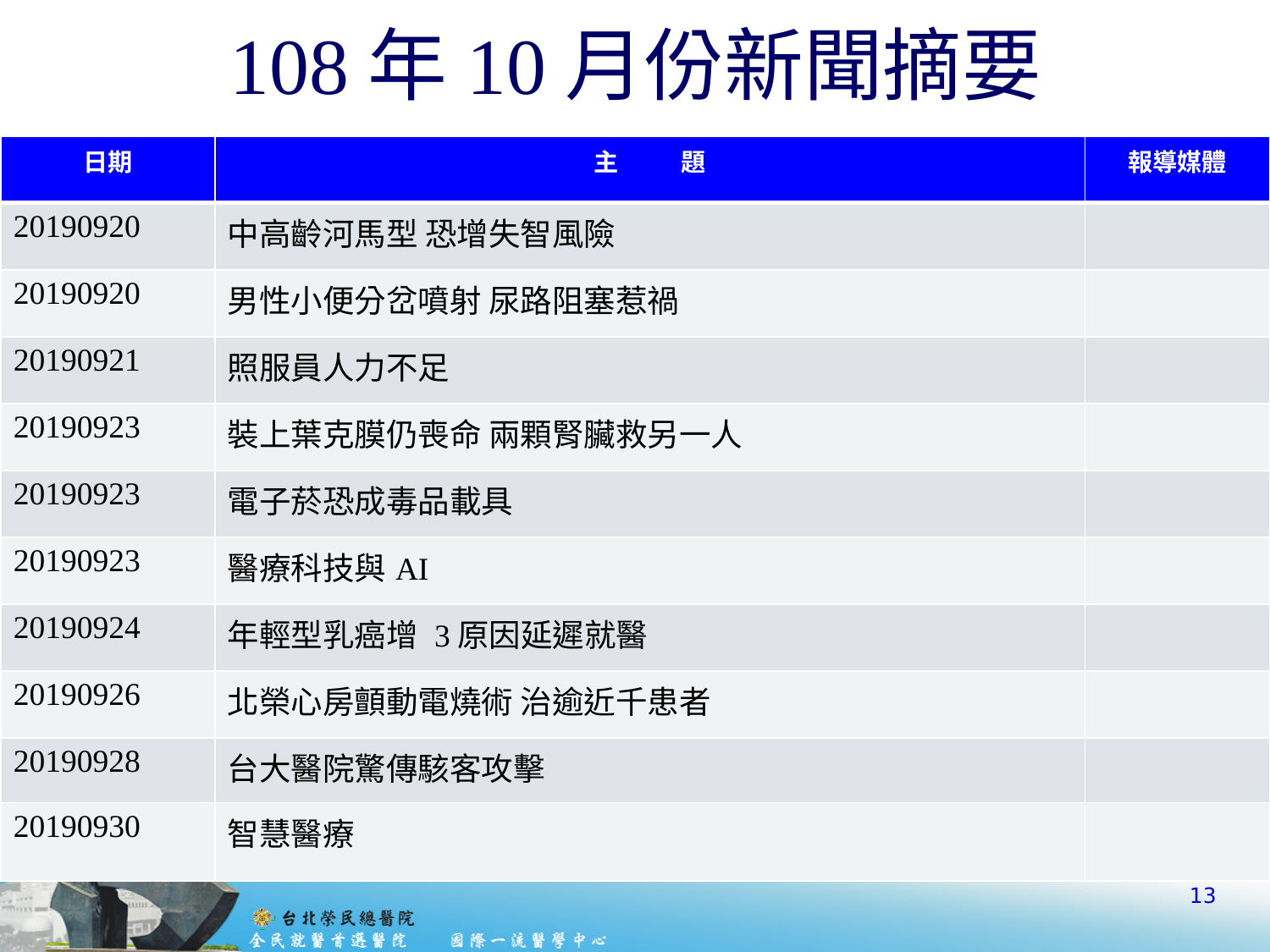

# 108年10月份新聞摘要
| 日期 | 主 題 | 報導媒體 |
| --- | --- | --- |
| 20190920 | 中高齡河馬型 恐增失智風險 |  |
| 20190920 | 男性小便分岔噴射 尿路阻塞惹禍 |  |
| 20190921 | 照服員人力不足 |  |
| 20190923 | 裝上葉克膜仍喪命 兩顆腎臟救另一人 |  |
| 20190923 | 電子菸恐成毒品載具 |  |
| 20190923 | 醫療科技與AI |  |
| 20190924 | 年輕型乳癌增 3原因延遲就醫 |  |
| 20190926 | 北榮心房顫動電燒術 治逾近千患者 |  |
| 20190928 | 台大醫院驚傳駭客攻擊 |  |
| 20190930 | 智慧醫療 |  |
13